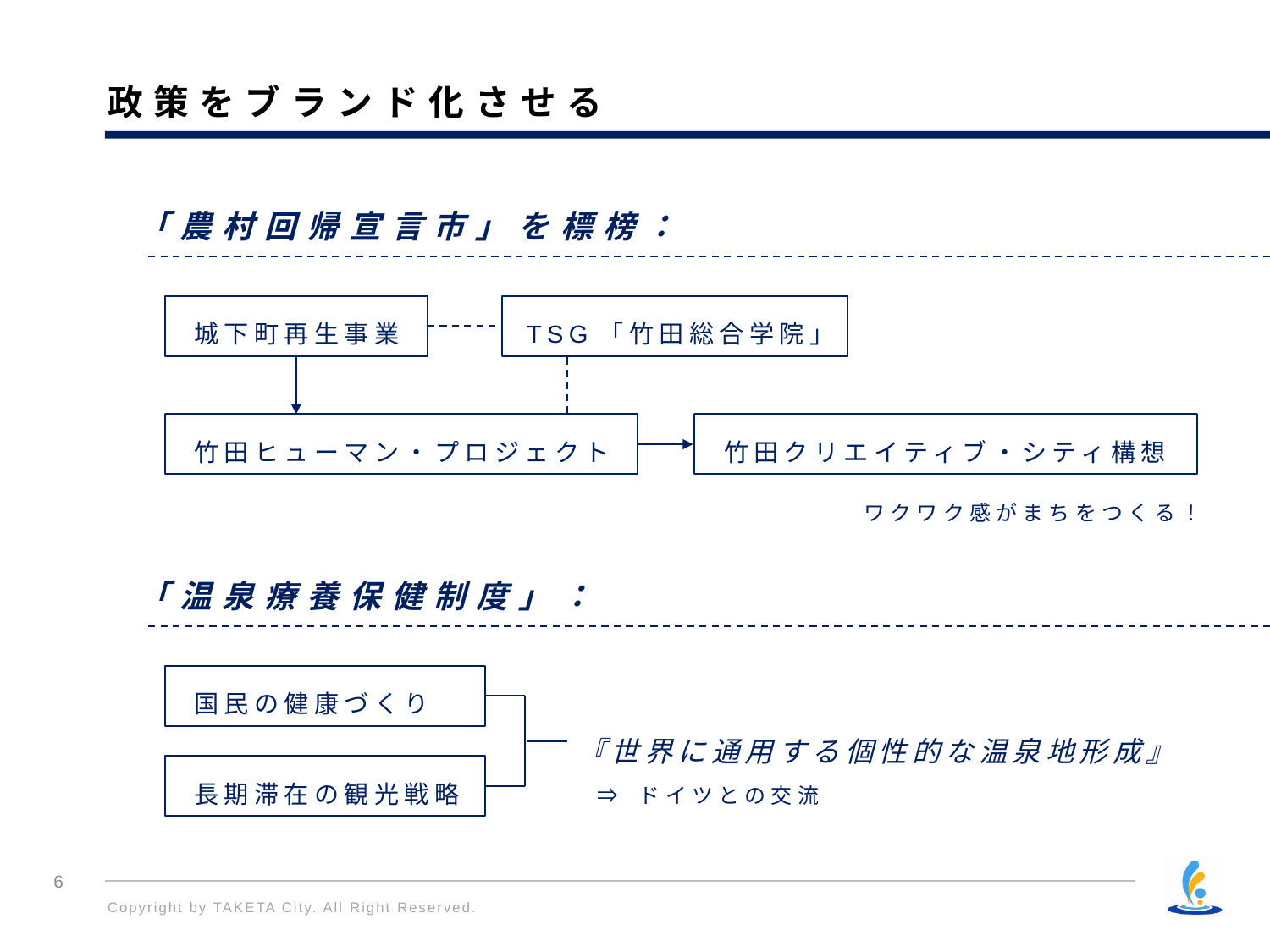

政策をブランド化させる

「農村回帰宣言市」を標榜：
 城下町再生事業
 TSG「竹田総合学院」
 竹田ヒューマン・プロジェクト
 竹田クリエイティブ・シティ構想
ワクワク感がまちをつくる！
「温泉療養保健制度」：
 国民の健康づくり
『世界に通用する個性的な温泉地形成』
 長期滞在の観光戦略
⇒ ドイツとの交流
6